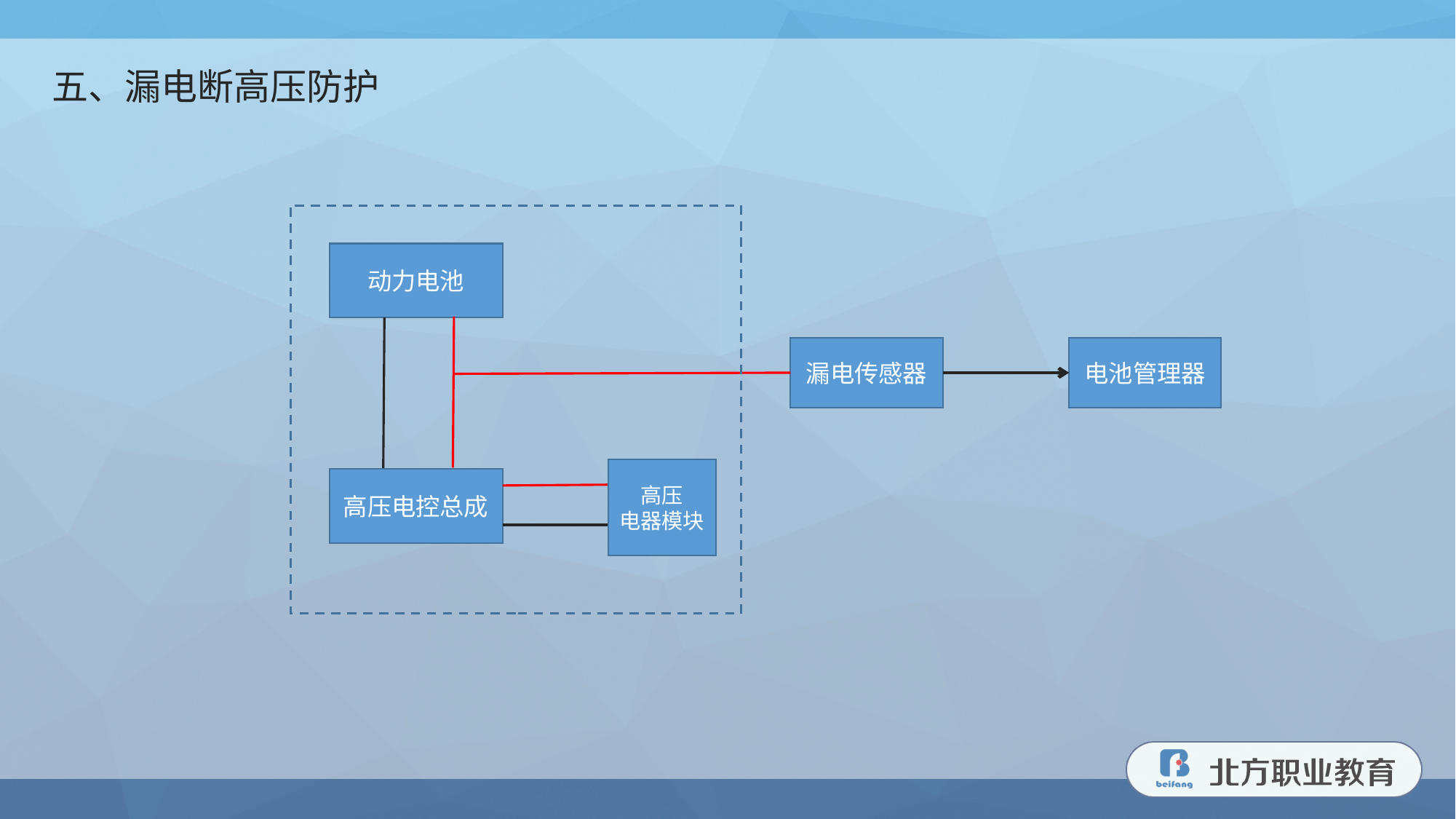

五、漏电断高压防护

动力电池
漏电传感器
电池管理器
高压
电器模块
高压电控总成